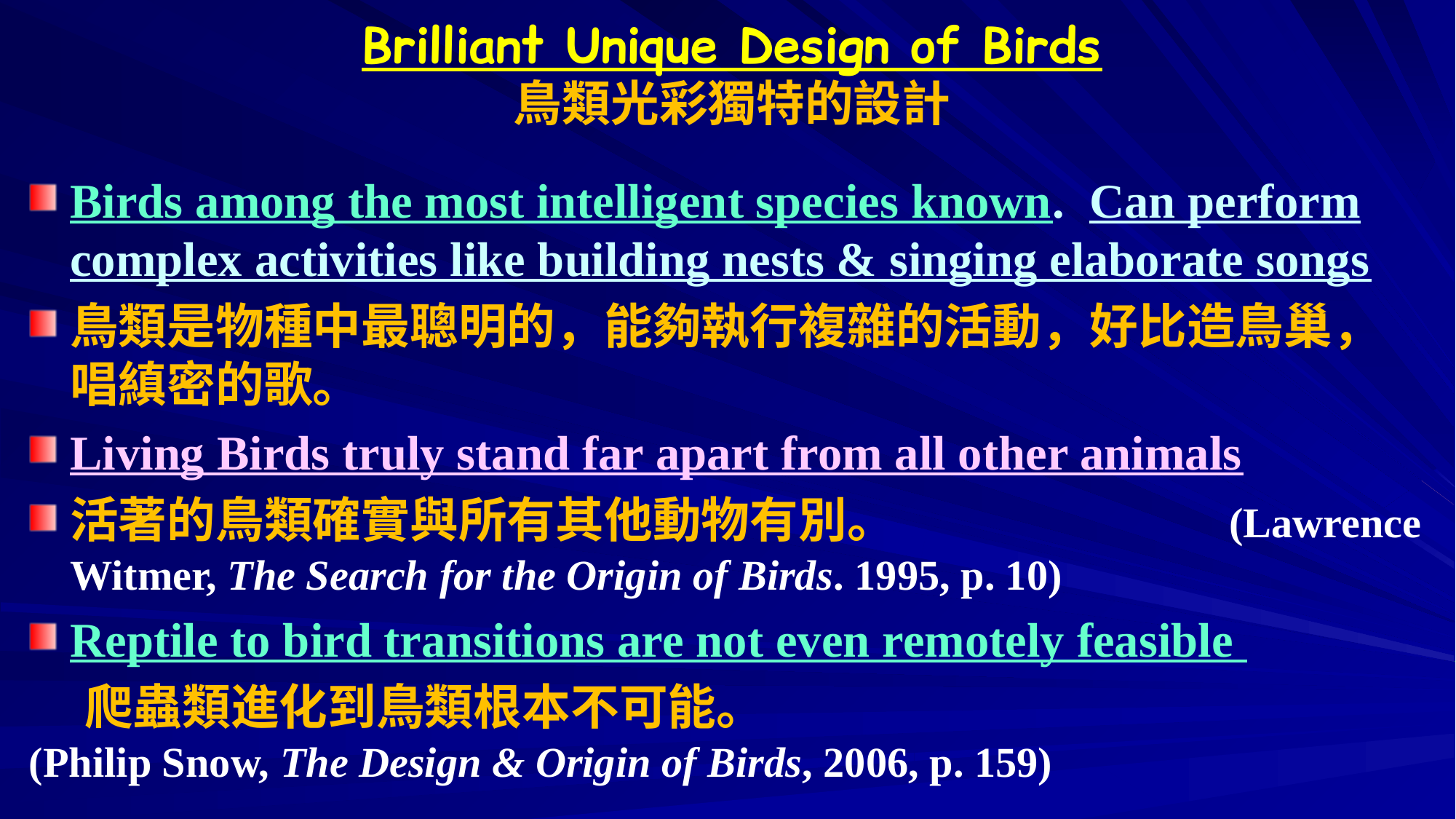

# Brilliant Unique Design of Birds 鳥類光彩獨特的設計
Birds among the most intelligent species known.  Can perform complex activities like building nests & singing elaborate songs
鳥類是物種中最聰明的，能夠執行複雜的活動，好比造鳥巢，唱縝密的歌。
Living Birds truly stand far apart from all other animals
活著的鳥類確實與所有其他動物有別。                             (Lawrence Witmer, The Search for the Origin of Birds. 1995, p. 10)
Reptile to bird transitions are not even remotely feasible
    爬蟲類進化到鳥類根本不可能。                                                   	 (Philip Snow, The Design & Origin of Birds, 2006, p. 159)